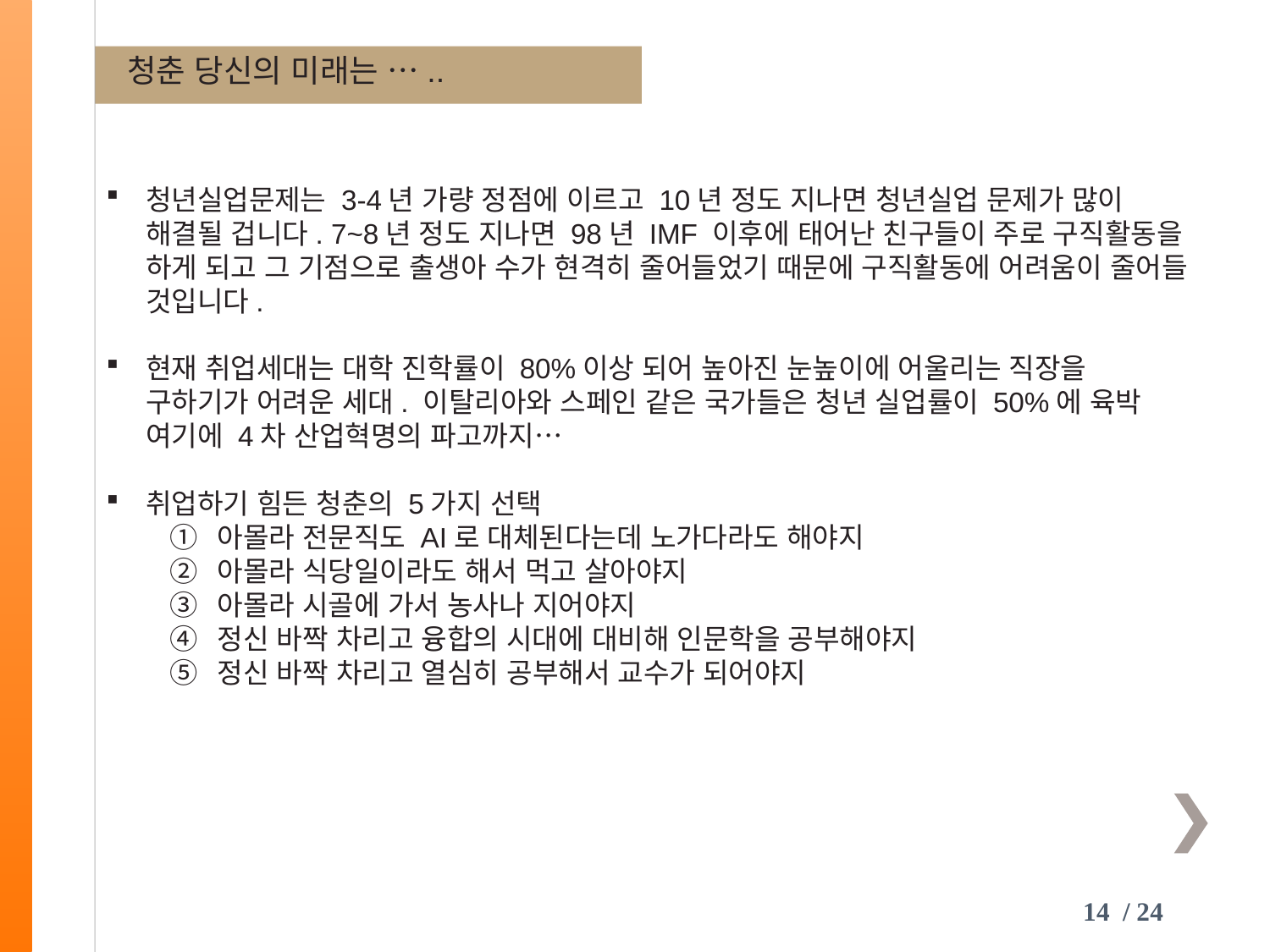

청춘 당신의 미래는 …..

청년실업문제는 3-4년 가량 정점에 이르고 10년 정도 지나면 청년실업 문제가 많이 해결될 겁니다. 7~8년 정도 지나면 98년 IMF 이후에 태어난 친구들이 주로 구직활동을 하게 되고 그 기점으로 출생아 수가 현격히 줄어들었기 때문에 구직활동에 어려움이 줄어들 것입니다.

현재 취업세대는 대학 진학률이 80%이상 되어 높아진 눈높이에 어울리는 직장을 구하기가 어려운 세대. 이탈리아와 스페인 같은 국가들은 청년 실업률이 50%에 육박 여기에 4차 산업혁명의 파고까지…

취업하기 힘든 청춘의 5가지 선택
아몰라 전문직도 AI로 대체된다는데 노가다라도 해야지
아몰라 식당일이라도 해서 먹고 살아야지
아몰라 시골에 가서 농사나 지어야지
정신 바짝 차리고 융합의 시대에 대비해 인문학을 공부해야지
정신 바짝 차리고 열심히 공부해서 교수가 되어야지

14  / 24